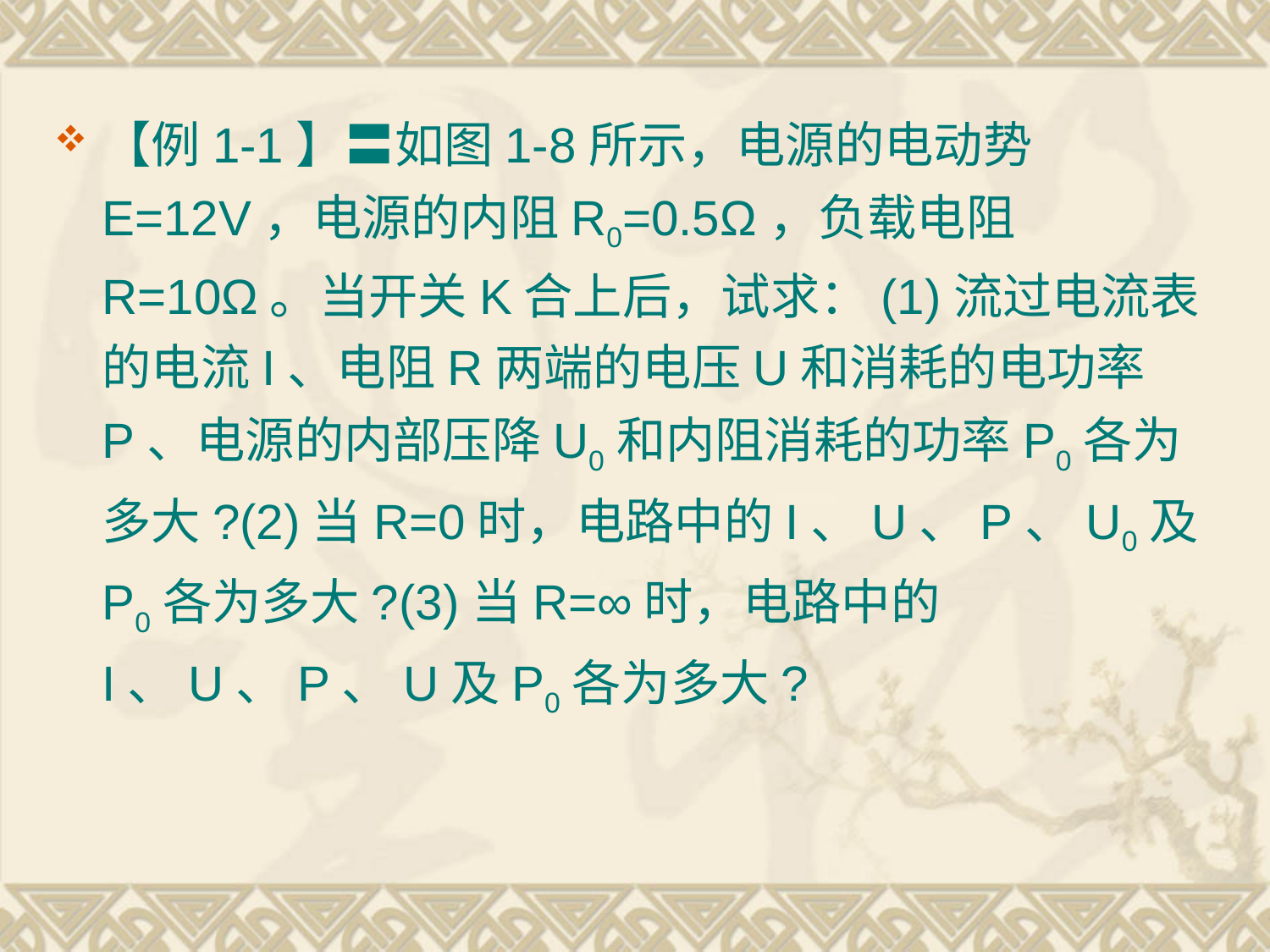

【例1-1】〓如图1-8所示，电源的电动势E=12V，电源的内阻R0=0.5Ω，负载电阻R=10Ω。当开关K合上后，试求：(1)流过电流表的电流I、电阻R两端的电压U和消耗的电功率P、电源的内部压降U0和内阻消耗的功率P0各为多大?(2)当R=0时，电路中的I、U、P、U0及P0各为多大?(3)当R=∞时，电路中的I、U、P、U及P0各为多大?